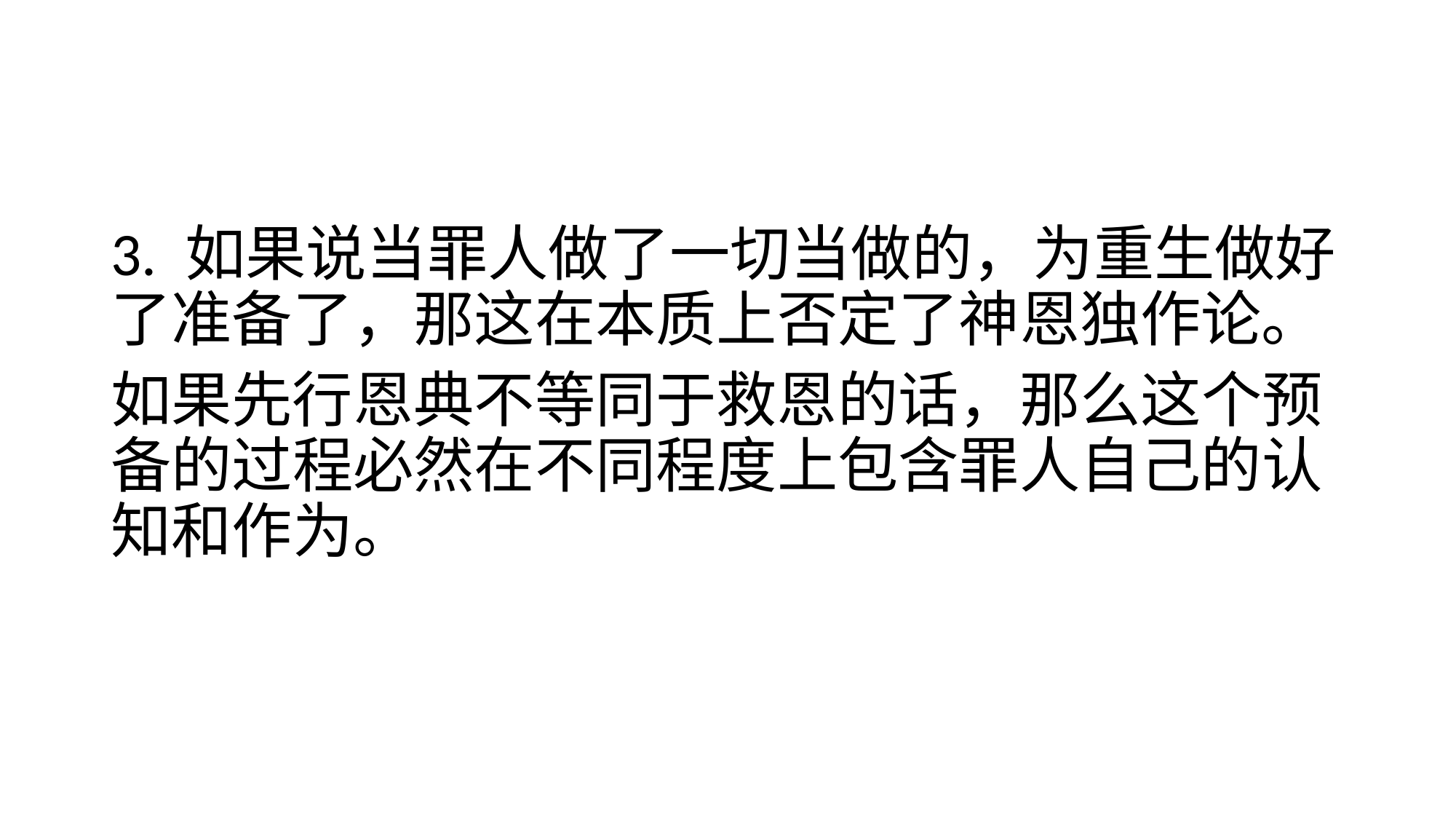

#
3. 如果说当罪人做了一切当做的，为重生做好了准备了，那这在本质上否定了神恩独作论。
如果先行恩典不等同于救恩的话，那么这个预备的过程必然在不同程度上包含罪人自己的认知和作为。